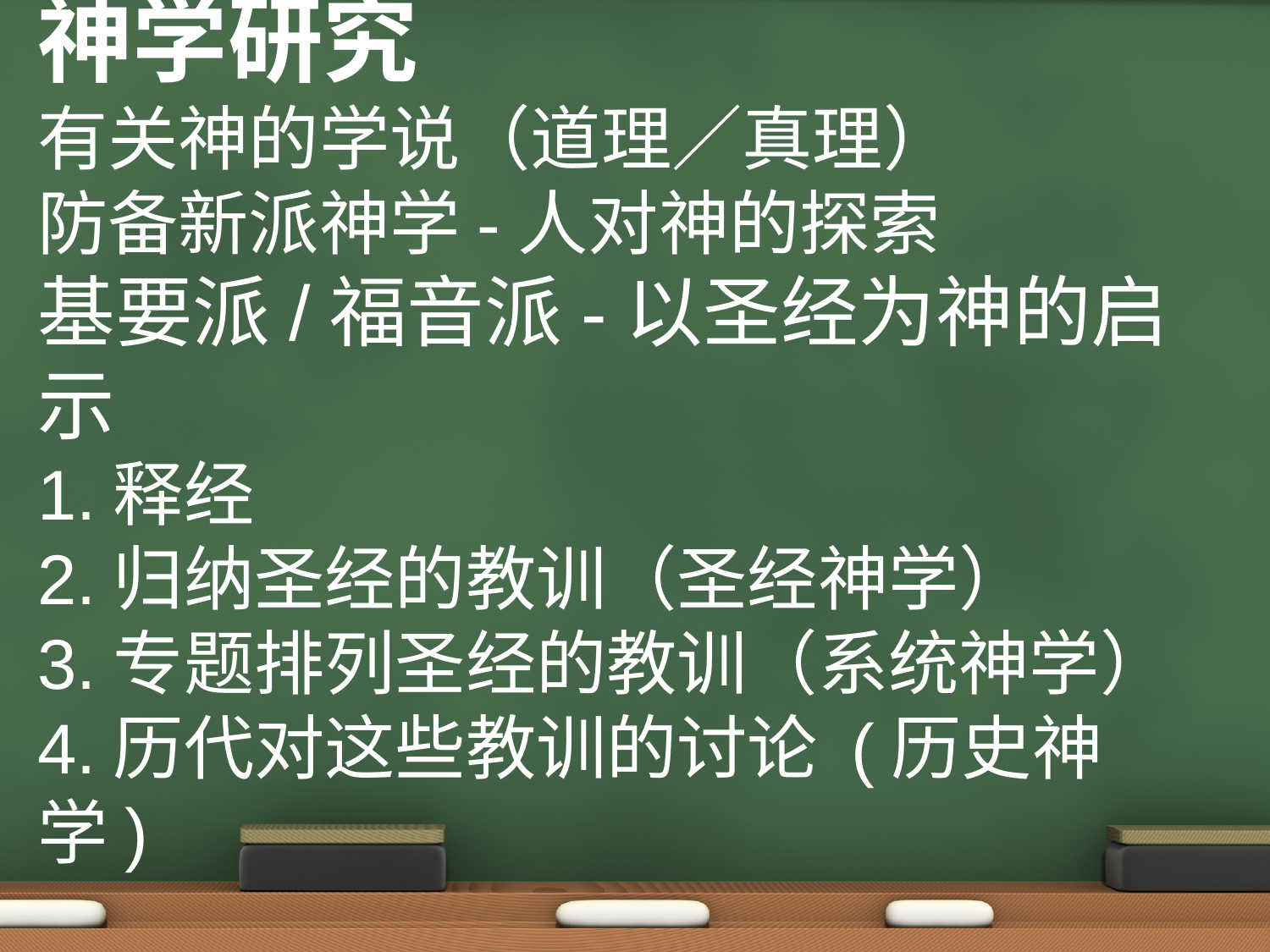

神学研究
有关神的学说（道理／真理）
防备新派神学-人对神的探索
基要派/福音派-以圣经为神的启示
1.释经
2.归纳圣经的教训（圣经神学）
3.专题排列圣经的教训（系统神学）
4.历代对这些教训的讨论 (历史神学)